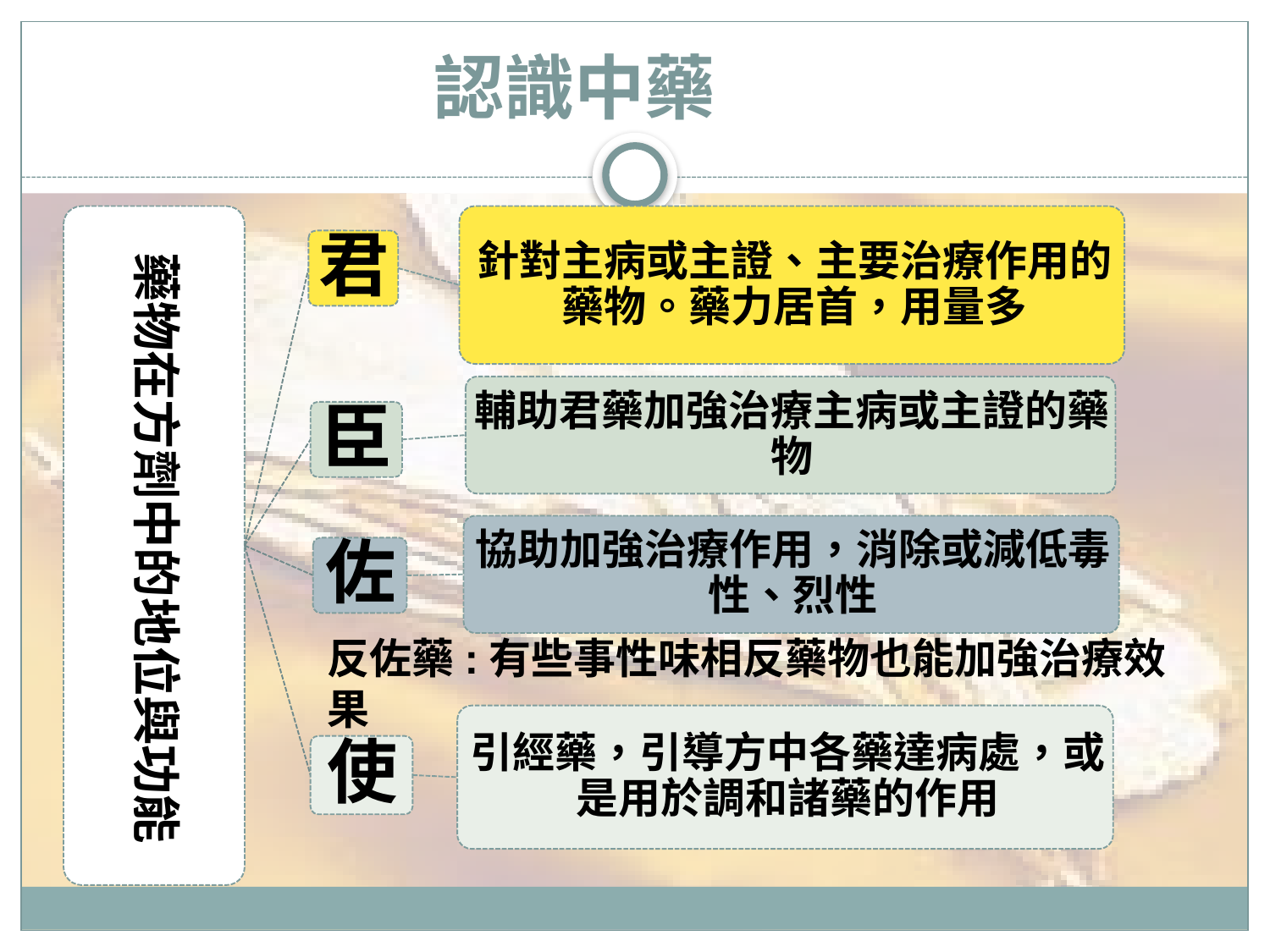

# 認識中藥
藥物在方劑中的地位與功能

君

針對主病或主證、主要治療作用的藥物。藥力居首，用量多

臣

輔助君藥加強治療主病或主證的藥物

佐

協助加強治療作用，消除或減低毒性、烈性

使

引經藥，引導方中各藥達病處，或是用於調和諸藥的作用
反佐藥:有些事性味相反藥物也能加強治療效果